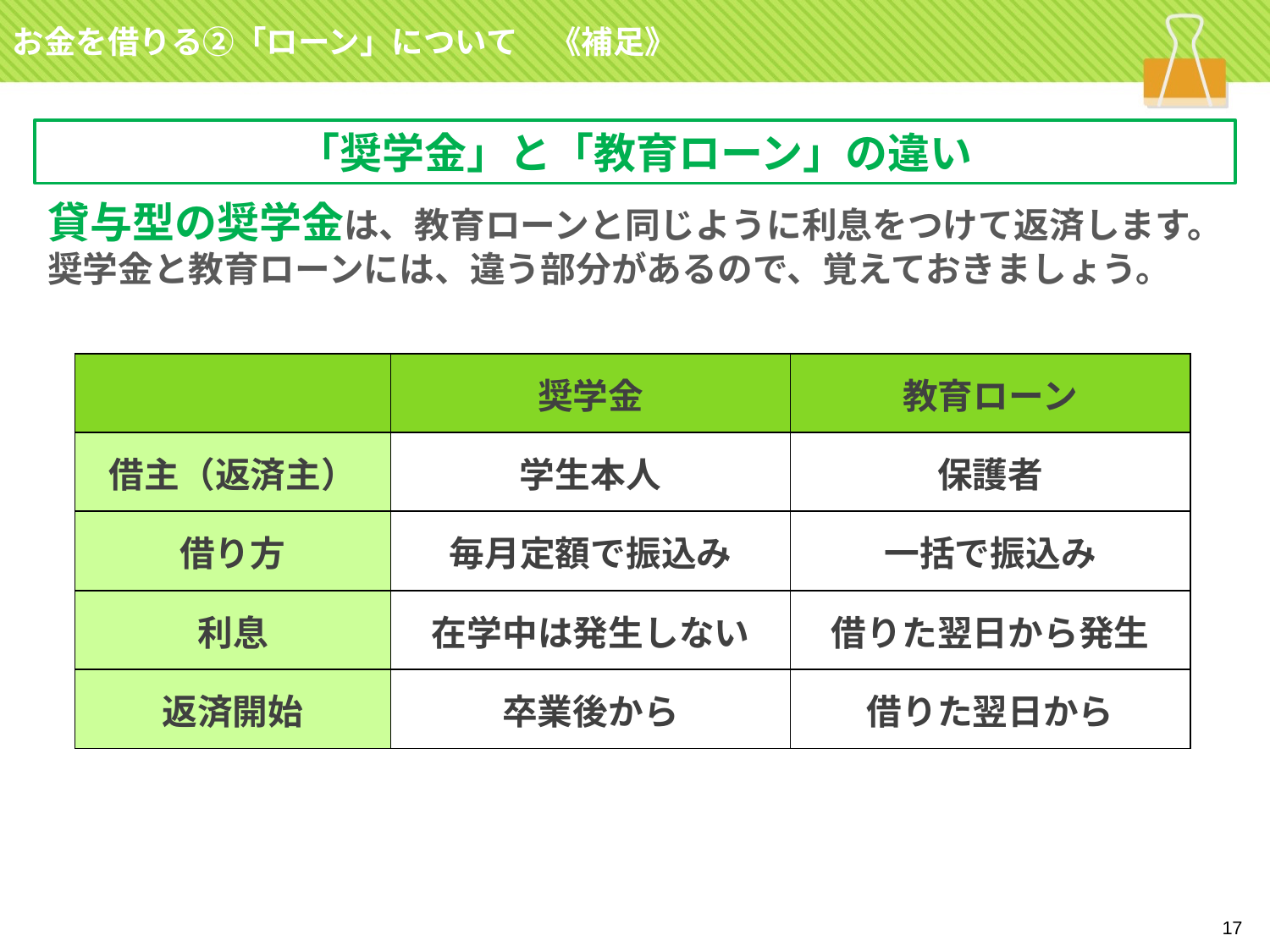

お金を借りる②「ローン」について　《補足》
「奨学金」と「教育ローン」の違い
貸与型の奨学金は、教育ローンと同じように利息をつけて返済します。
奨学金と教育ローンには、違う部分があるので、覚えておきましょう。
|  | 奨学金 | 教育ローン |
| --- | --- | --- |
| 借主（返済主） | 学生本人 | 保護者 |
| 借り方 | 毎月定額で振込み | 一括で振込み |
| 利息 | 在学中は発生しない | 借りた翌日から発生 |
| 返済開始 | 卒業後から | 借りた翌日から |
17